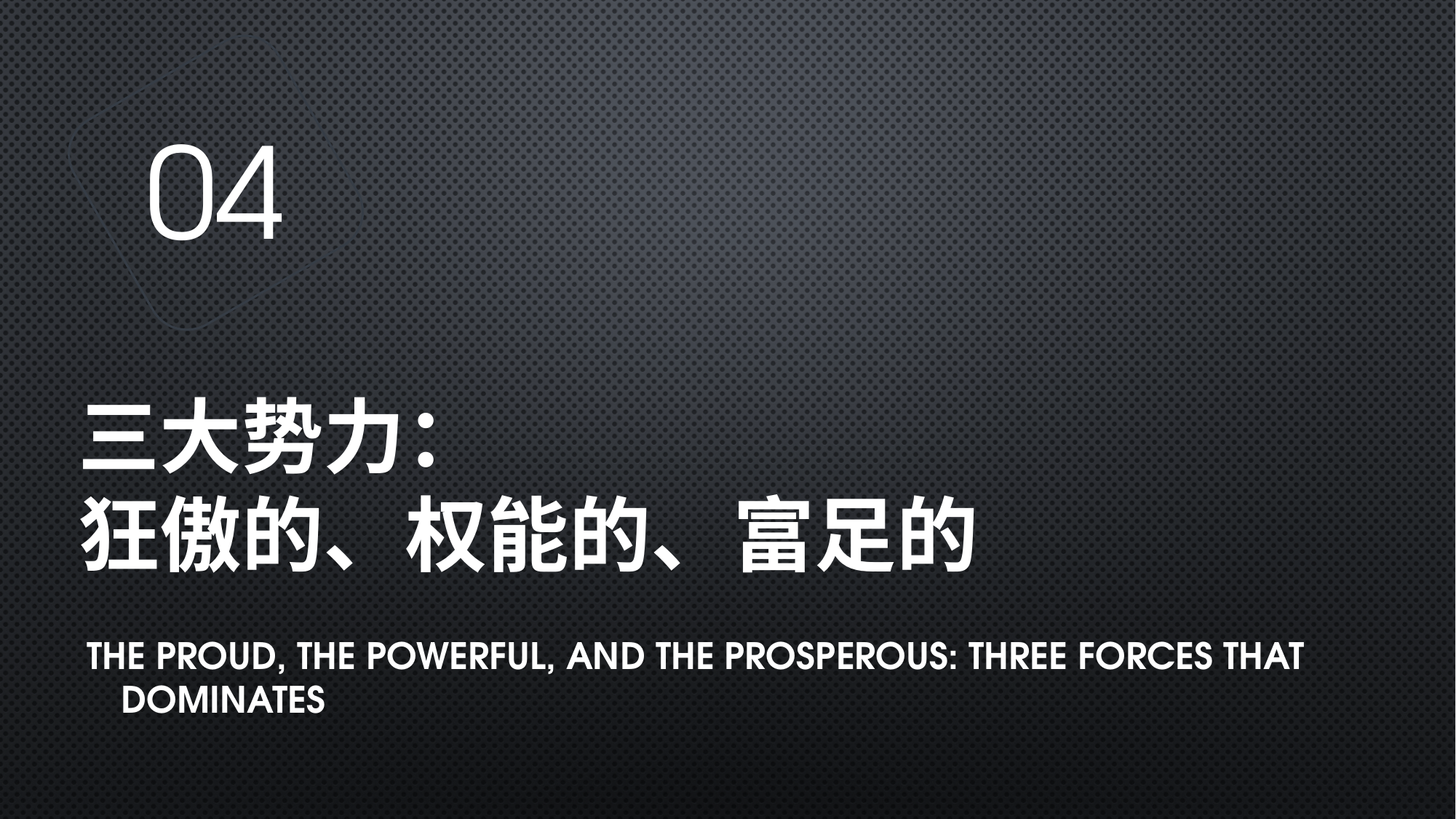

04
# 三大势力： 狂傲的、权能的、富足的
The Proud, the Powerful, and the Prosperous: Three Forces That dominates